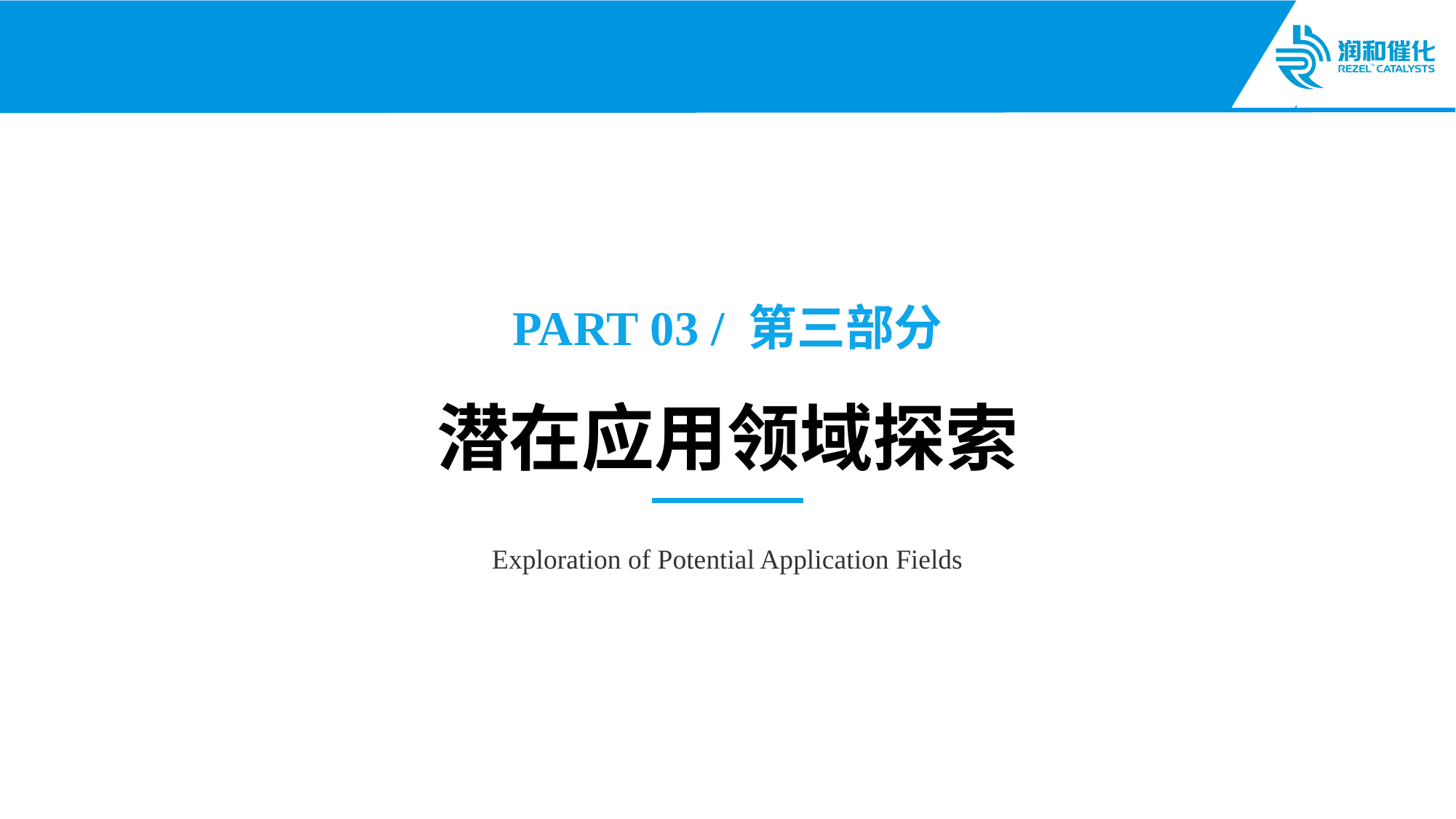

PART 03 / 第三部分
潜在应用领域探索
Exploration of Potential Application Fields